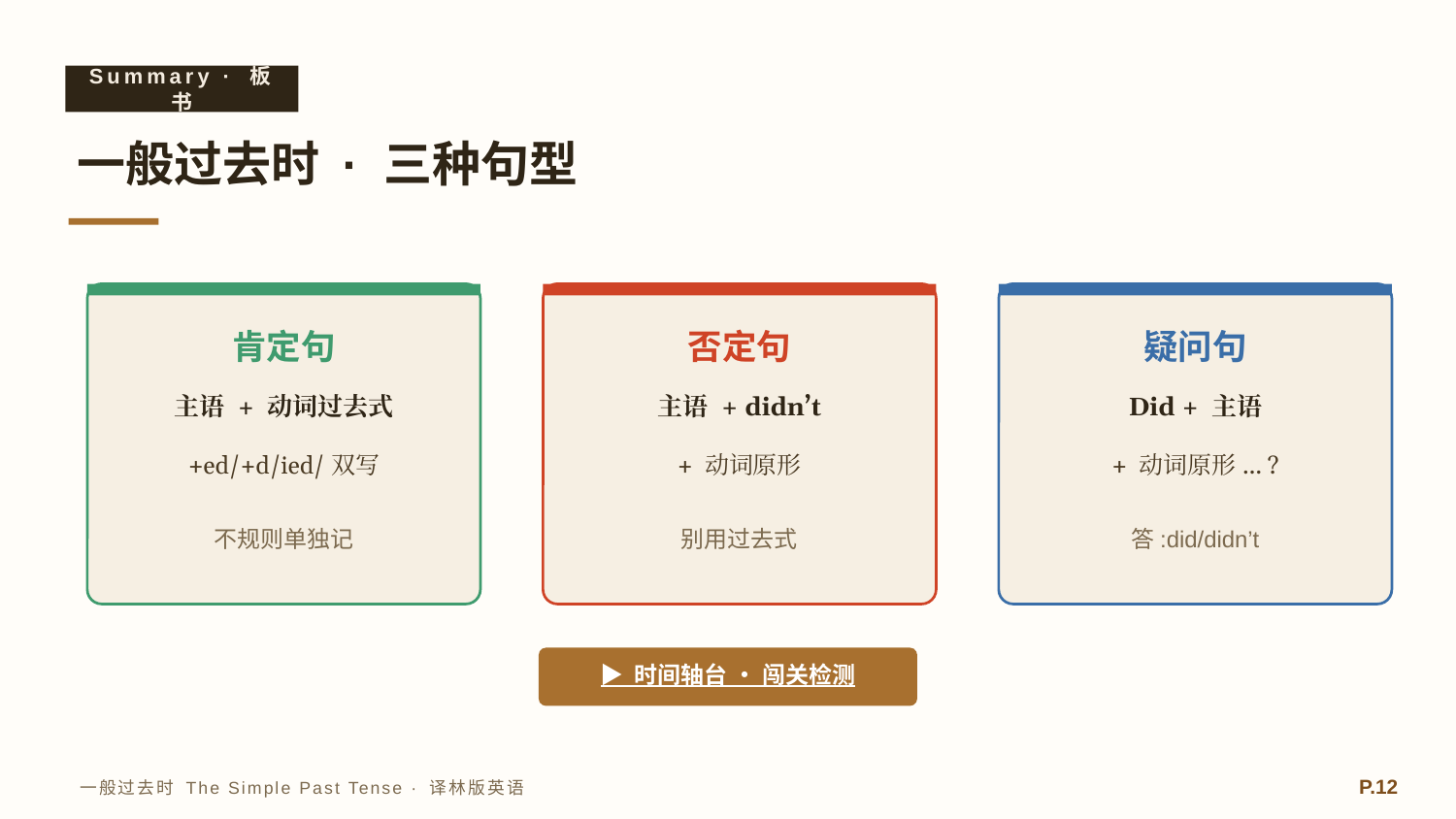

Summary · 板书

一般过去时 · 三种句型

肯定句
否定句
疑问句
主语 + 动词过去式
主语 + didn’t
Did + 主语
+ed/+d/ied/双写
+ 动词原形
+ 动词原形 …?
不规则单独记
别用过去式
答:did/didn’t
▶  时间轴台 · 闯关检测

P.12
一般过去时 The Simple Past Tense · 译林版英语